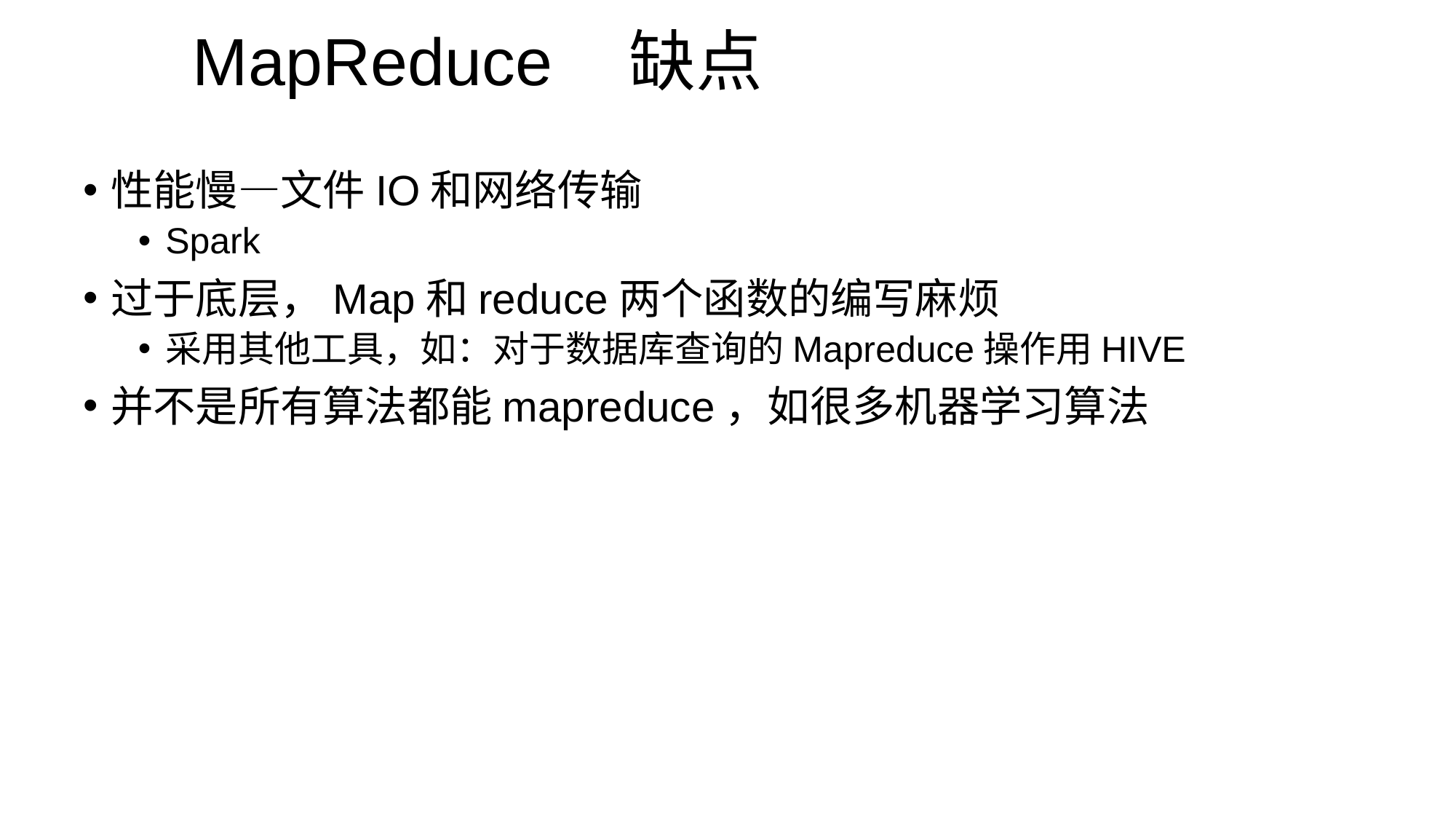

MapReduce	缺点
# 性能慢—文件IO和网络传输
Spark
过于底层，Map和reduce两个函数的编写麻烦
采用其他工具，如：对于数据库查询的Mapreduce操作用HIVE
并不是所有算法都能mapreduce，如很多机器学习算法